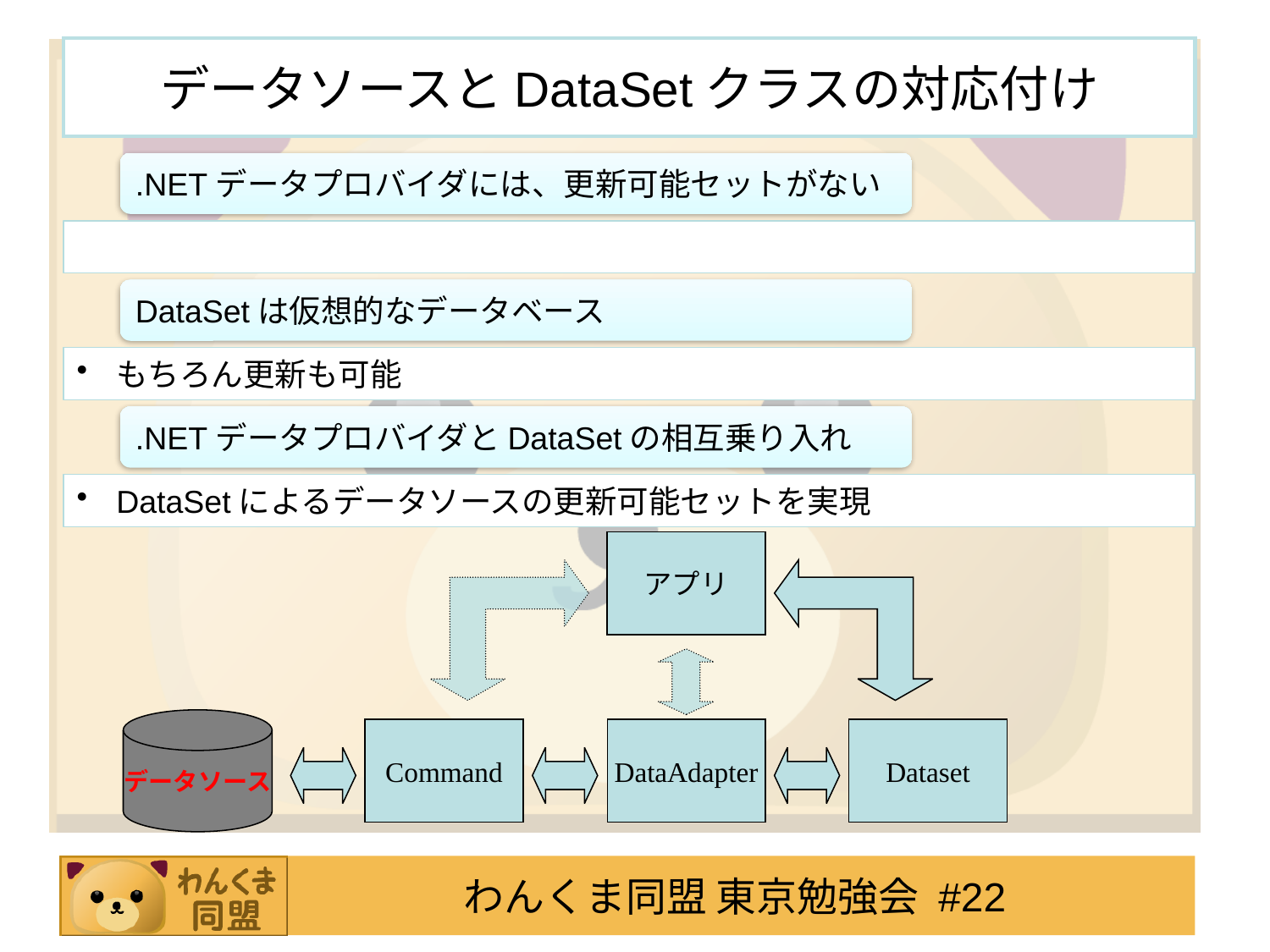

# データソースとDataSetクラスの対応付け
.NETデータプロバイダには、更新可能セットがない
DataSetは仮想的なデータベース
もちろん更新も可能
.NETデータプロバイダとDataSetの相互乗り入れ
DataSetによるデータソースの更新可能セットを実現
アプリ

データソース
Command
DataAdapter
Dataset